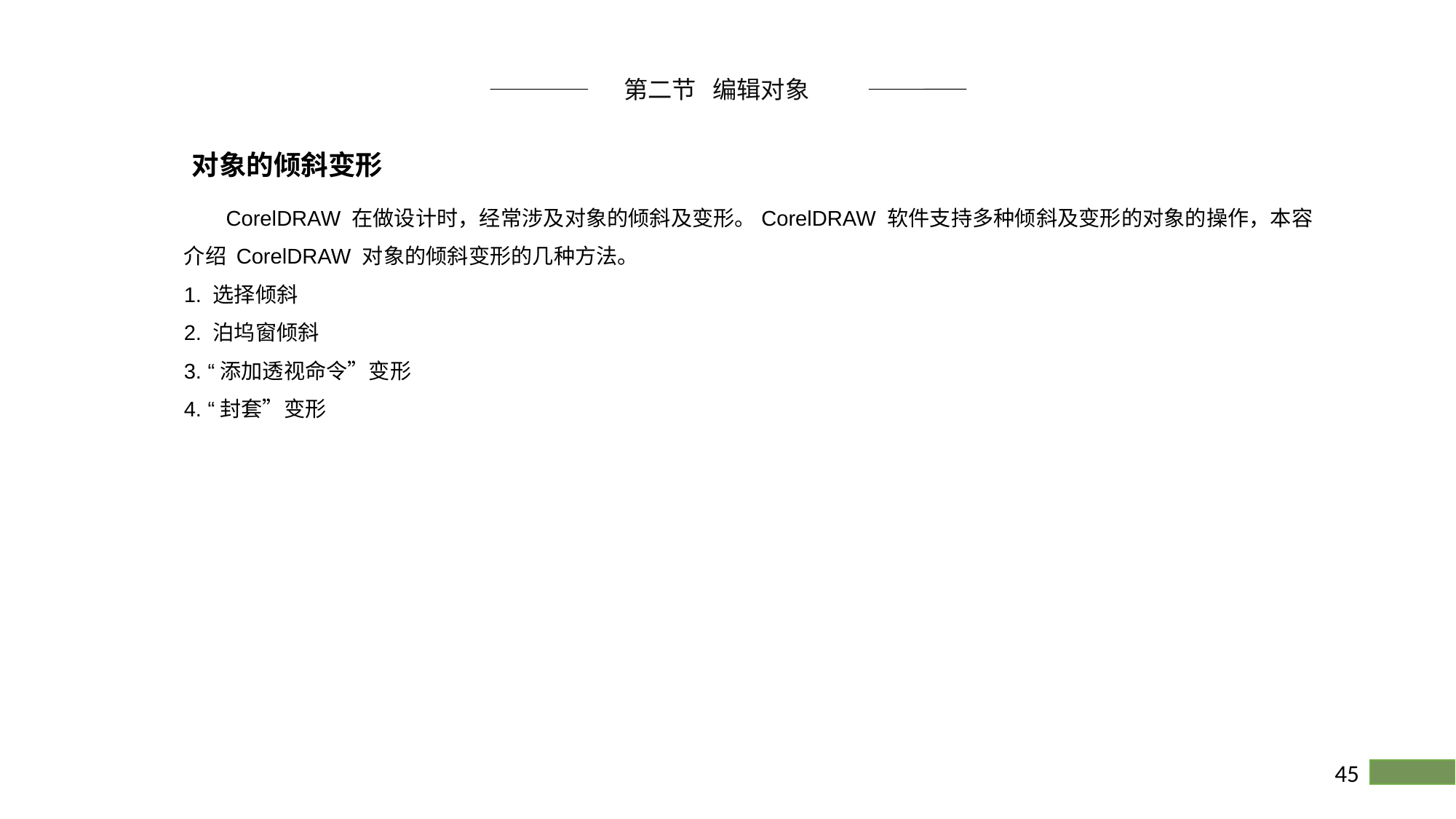

第二节   编辑对象
对象的倾斜变形
       CorelDRAW 在做设计时，经常涉及对象的倾斜及变形。CorelDRAW 软件支持多种倾斜及变形的对象的操作，本容介绍 CorelDRAW 对象的倾斜变形的几种方法。
1. 选择倾斜
2. 泊坞窗倾斜
3. “添加透视命令”变形
4. “封套”变形
45